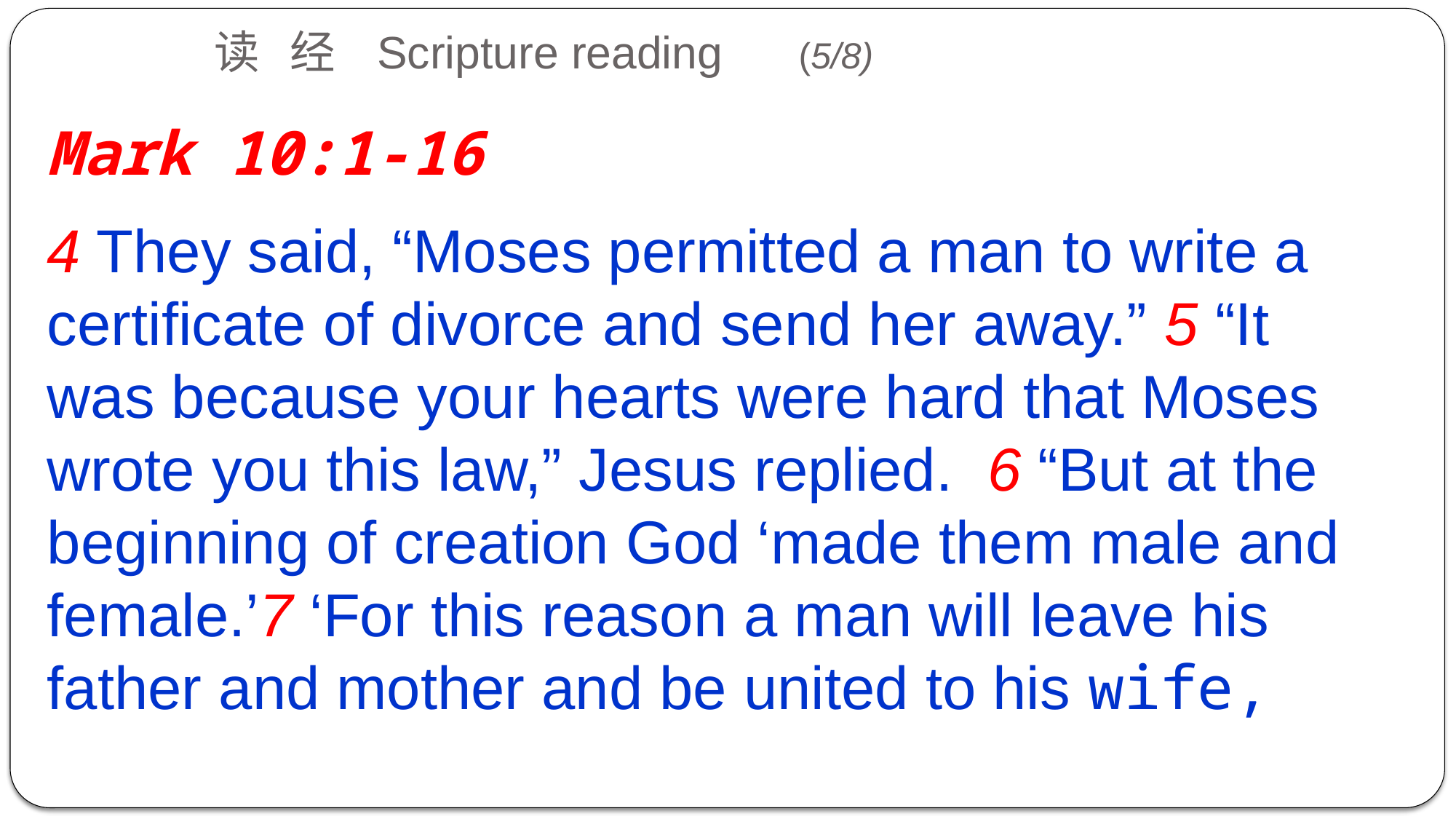

读   经   Scripture reading      (5/8)
Mark 10:1-16

4 They said, “Moses permitted a man to write a certificate of divorce and send her away.” 5 “It was because your hearts were hard that Moses wrote you this law,” Jesus replied.  6 “But at the beginning of creation God ‘made them male and female.’7 ‘For this reason a man will leave his father and mother and be united to his wife,